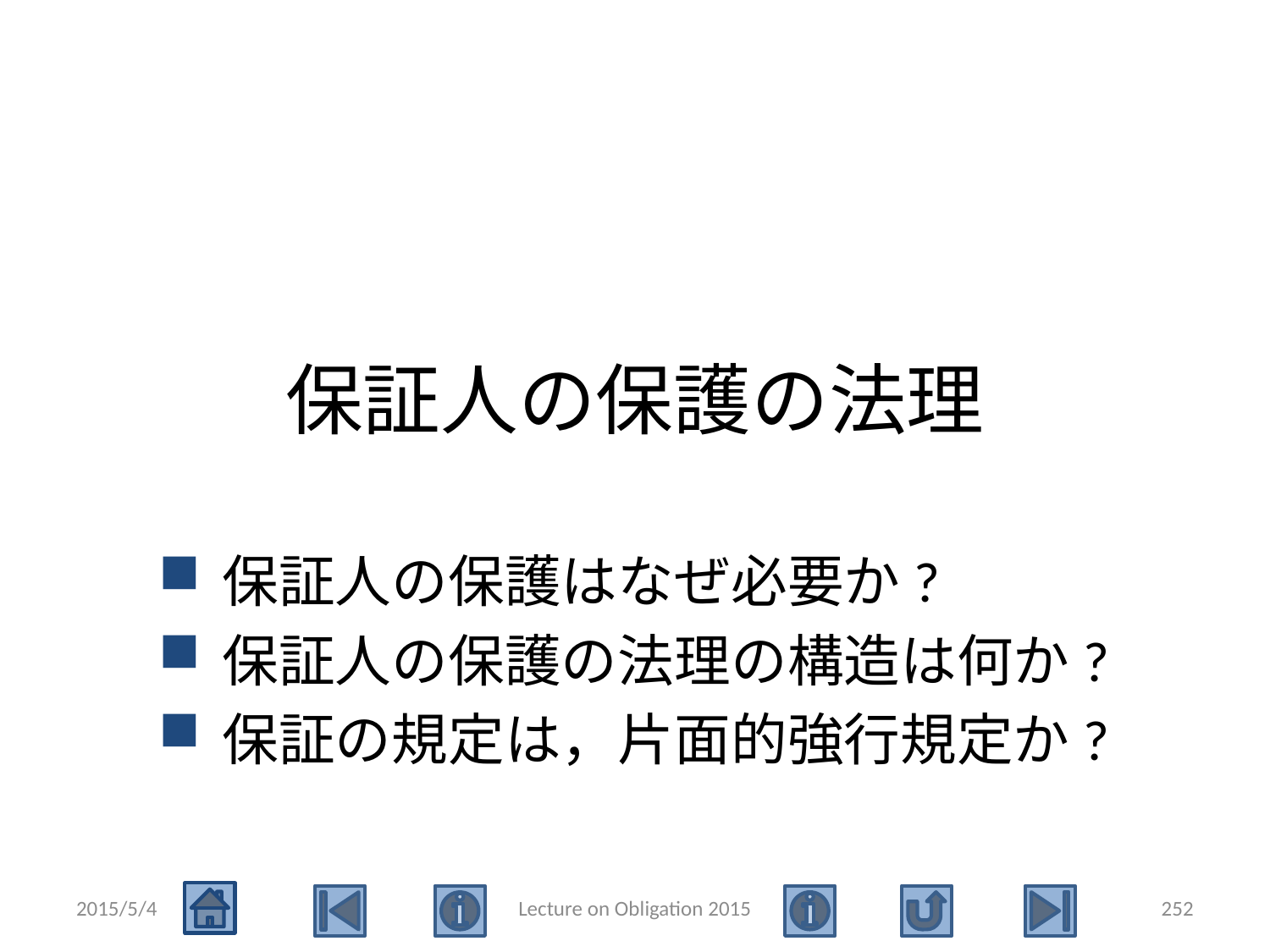

# 保証人の保護の法理
保証人の保護はなぜ必要か?
保証人の保護の法理の構造は何か?
保証の規定は，片面的強行規定か?
2015/5/4
Lecture on Obligation 2015
252